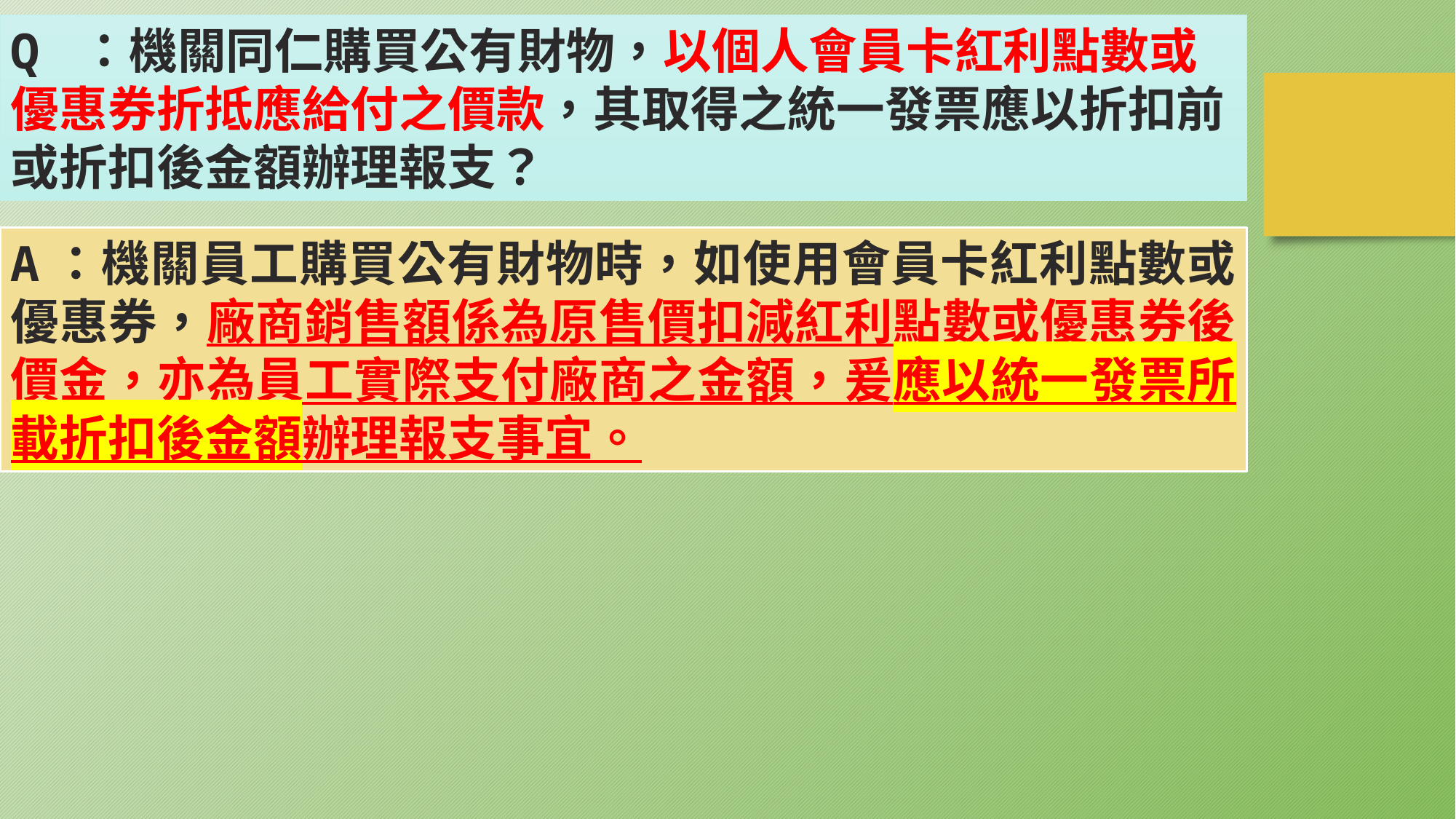

Q ：機關同仁購買公有財物，以個人會員卡紅利點數或優惠券折抵應給付之價款，其取得之統一發票應以折扣前或折扣後金額辦理報支？
A：機關員工購買公有財物時，如使用會員卡紅利點數或優惠券，廠商銷售額係為原售價扣減紅利點數或優惠券後價金，亦為員工實際支付廠商之金額，爰應以統一發票所載折扣後金額辦理報支事宜。